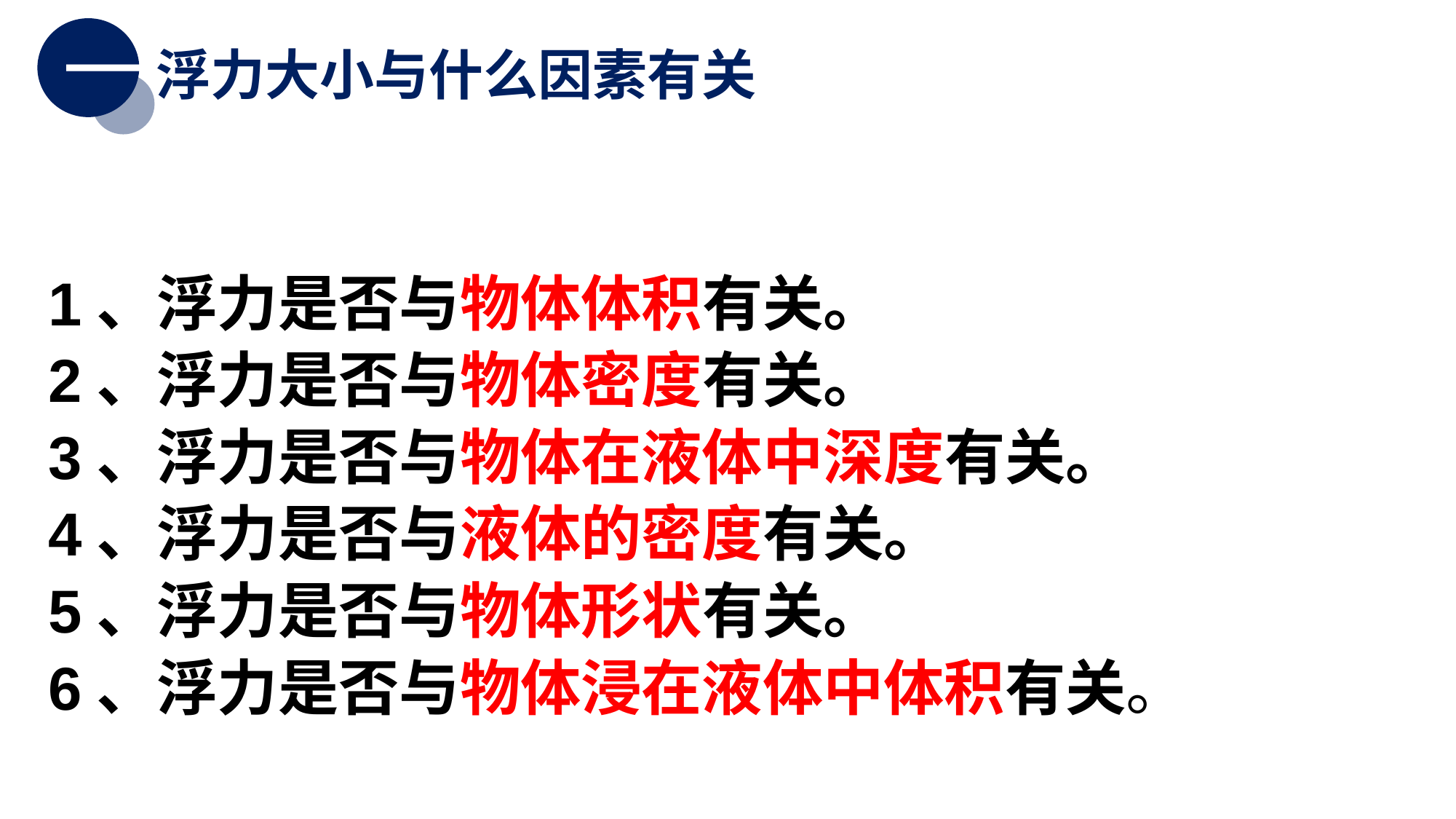

一
浮力大小与什么因素有关

1、浮力是否与物体体积有关。
2、浮力是否与物体密度有关。
3、浮力是否与物体在液体中深度有关。
4、浮力是否与液体的密度有关。
5、浮力是否与物体形状有关。
6、浮力是否与物体浸在液体中体积有关。
小猪快跑